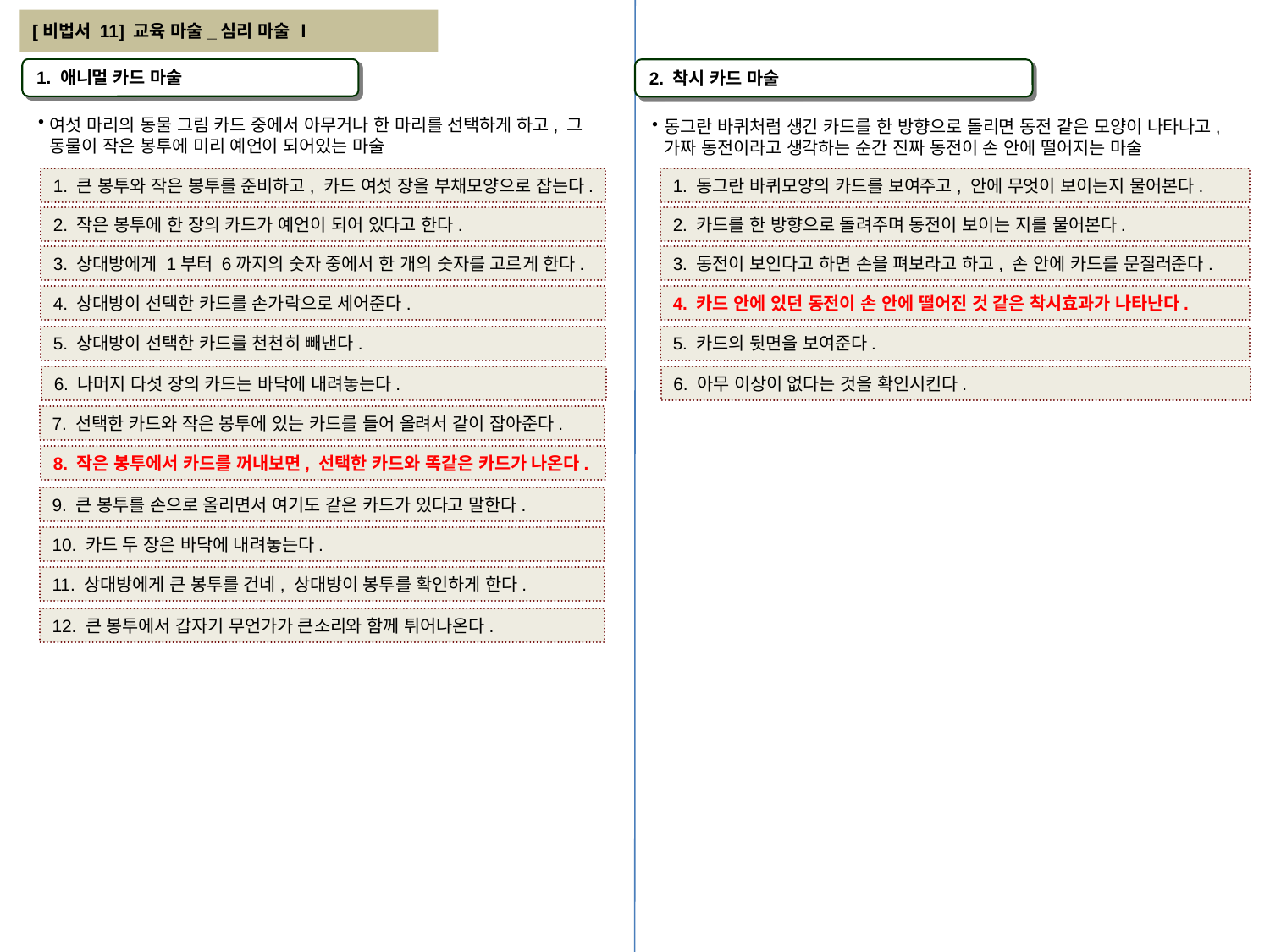

[비법서 11] 교육 마술_심리 마술 Ⅰ
1. 애니멀 카드 마술
2. 착시 카드 마술
여섯 마리의 동물 그림 카드 중에서 아무거나 한 마리를 선택하게 하고, 그 동물이 작은 봉투에 미리 예언이 되어있는 마술
동그란 바퀴처럼 생긴 카드를 한 방향으로 돌리면 동전 같은 모양이 나타나고, 가짜 동전이라고 생각하는 순간 진짜 동전이 손 안에 떨어지는 마술
1. 큰 봉투와 작은 봉투를 준비하고, 카드 여섯 장을 부채모양으로 잡는다.
1. 동그란 바퀴모양의 카드를 보여주고, 안에 무엇이 보이는지 물어본다.
2. 작은 봉투에 한 장의 카드가 예언이 되어 있다고 한다.
2. 카드를 한 방향으로 돌려주며 동전이 보이는 지를 물어본다.
3. 상대방에게 1부터 6까지의 숫자 중에서 한 개의 숫자를 고르게 한다.
3. 동전이 보인다고 하면 손을 펴보라고 하고, 손 안에 카드를 문질러준다.
4. 상대방이 선택한 카드를 손가락으로 세어준다.
4. 카드 안에 있던 동전이 손 안에 떨어진 것 같은 착시효과가 나타난다.
5. 상대방이 선택한 카드를 천천히 빼낸다.
5. 카드의 뒷면을 보여준다.
6. 나머지 다섯 장의 카드는 바닥에 내려놓는다.
6. 아무 이상이 없다는 것을 확인시킨다.
7. 선택한 카드와 작은 봉투에 있는 카드를 들어 올려서 같이 잡아준다.
8. 작은 봉투에서 카드를 꺼내보면, 선택한 카드와 똑같은 카드가 나온다.
9. 큰 봉투를 손으로 올리면서 여기도 같은 카드가 있다고 말한다.
10. 카드 두 장은 바닥에 내려놓는다.
11. 상대방에게 큰 봉투를 건네, 상대방이 봉투를 확인하게 한다.
12. 큰 봉투에서 갑자기 무언가가 큰소리와 함께 튀어나온다.